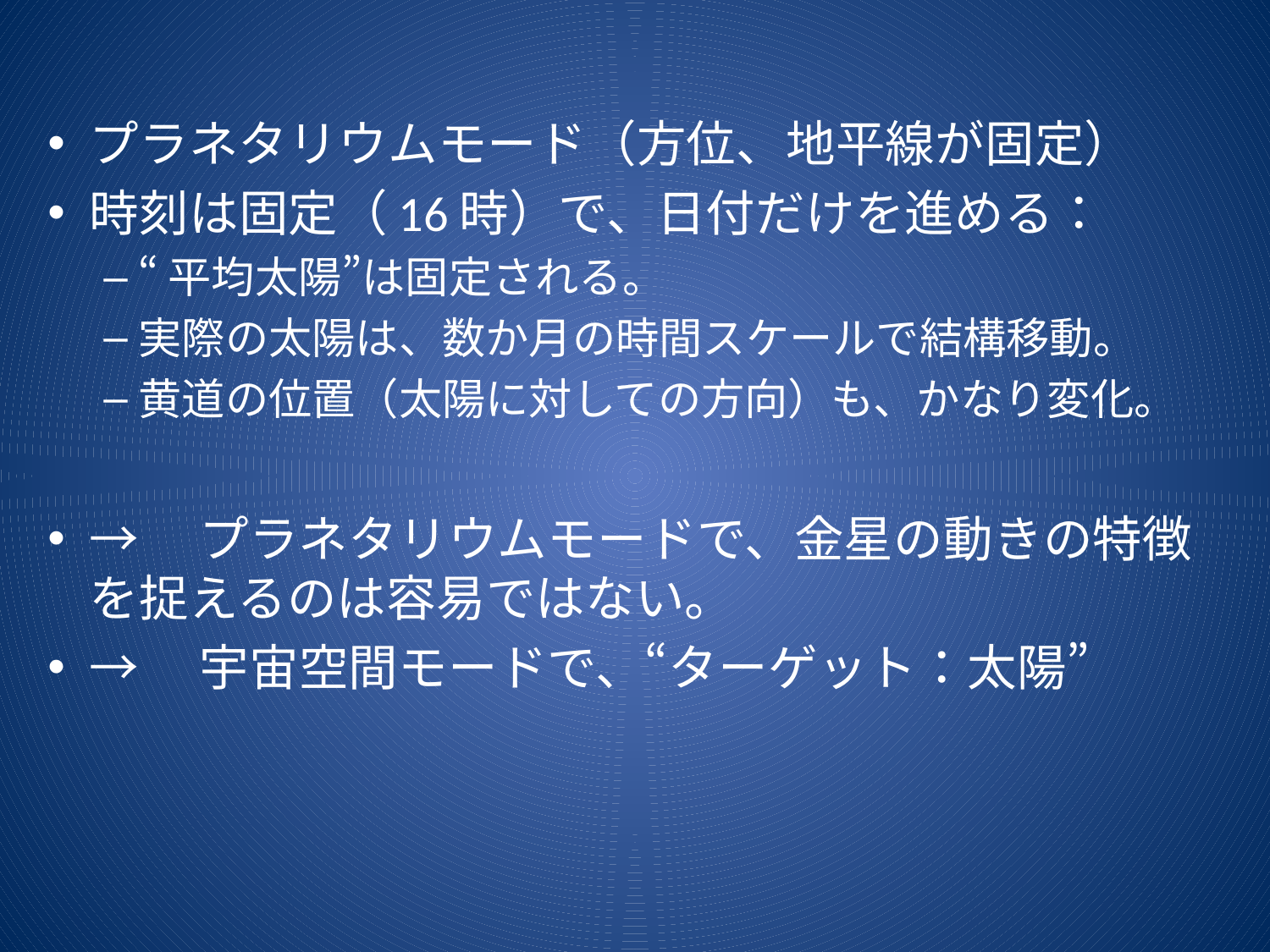

プラネタリウムモード（方位、地平線が固定）
時刻は固定（16時）で、日付だけを進める：
“平均太陽”は固定される。
実際の太陽は、数か月の時間スケールで結構移動。
黄道の位置（太陽に対しての方向）も、かなり変化。

→　プラネタリウムモードで、金星の動きの特徴を捉えるのは容易ではない。
→　宇宙空間モードで、“ターゲット：太陽”